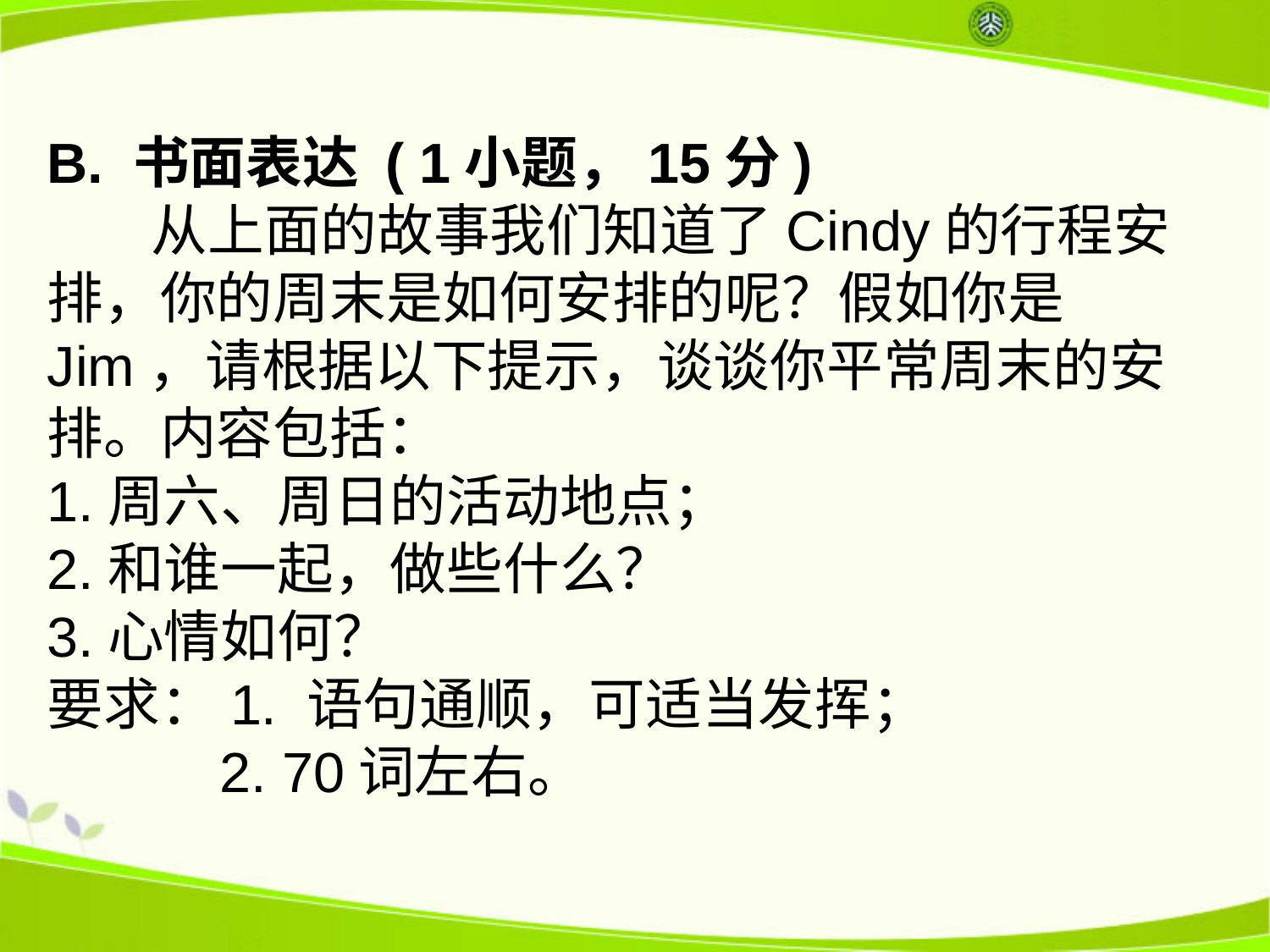

B. 书面表达 ( 1小题，15分)
       从上面的故事我们知道了Cindy的行程安排，你的周末是如何安排的呢？假如你是Jim，请根据以下提示，谈谈你平常周末的安排。内容包括：
1.周六、周日的活动地点；
2.和谁一起，做些什么？
3.心情如何？
要求：1. 语句通顺，可适当发挥；
           2. 70词左右。